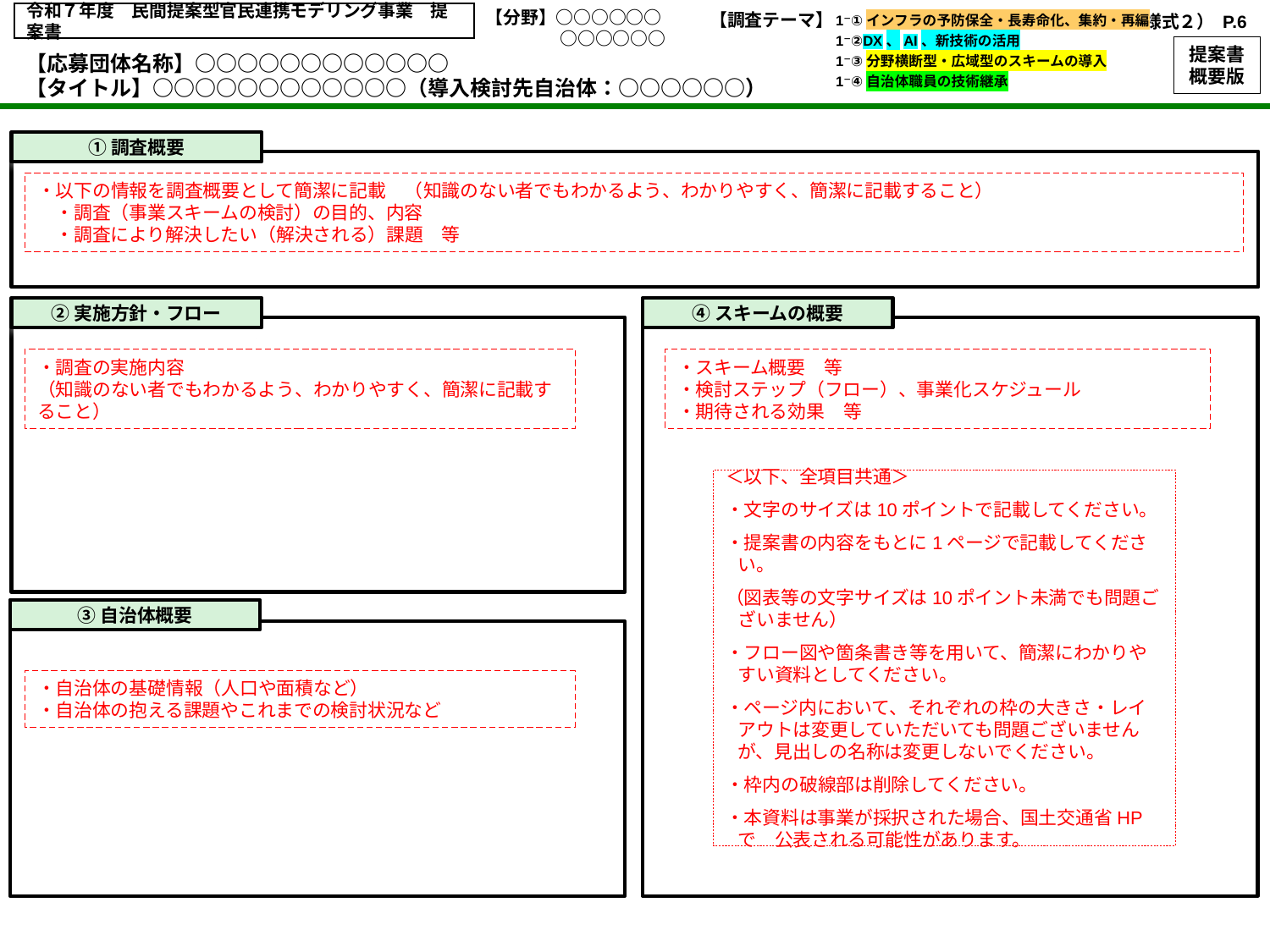

令和７年度　民間提案型官民連携モデリング事業　提案書
（様式２） P.6
【分野】○○○○○○
　　　　 ○○○○○○
２．スモールコンセッションの推進
# 【調査テーマ】
1⁻①インフラの予防保全・長寿命化、集約・再編
1⁻②DX、AI、新技術の活用
1⁻③分野横断型・広域型のスキームの導入
1⁻④自治体職員の技術継承
提案書概要版
2⁻①バンドリング（複数施設を一括して事業化）
2⁻②新たな資金調達手法の活用
【応募団体名称】○○○○○○○○○○○○
【タイトル】○○○○○○○○○○○○（導入検討先自治体：○○○○○○）
３．グリーン社会の実現
3⁻①新技術の活用
3⁻②官と民の共働
①調査概要

・以下の情報を調査概要として簡潔に記載　（知識のない者でもわかるよう、わかりやすく、簡潔に記載すること）
　・調査（事業スキームの検討）の目的、内容
　・調査により解決したい（解決される）課題　等
②実施方針・フロー
④スキームの概要

・調査の実施内容
（知識のない者でもわかるよう、わかりやすく、簡潔に記載すること）
・スキーム概要　等
・検討ステップ（フロー）、事業化スケジュール
・期待される効果　等
＜以下、全項目共通＞
・文字のサイズは10ポイントで記載してください。
・提案書の内容をもとに1ページで記載してください。
（図表等の文字サイズは10ポイント未満でも問題ございません）
・フロー図や箇条書き等を用いて、簡潔にわかりやすい資料としてください。
・ページ内において、それぞれの枠の大きさ・レイアウトは変更していただいても問題ございませんが、見出しの名称は変更しないでください。
・枠内の破線部は削除してください。
・本資料は事業が採択された場合、国土交通省HPで　公表される可能性があります。
③自治体概要

・自治体の基礎情報（人口や面積など）
・自治体の抱える課題やこれまでの検討状況など